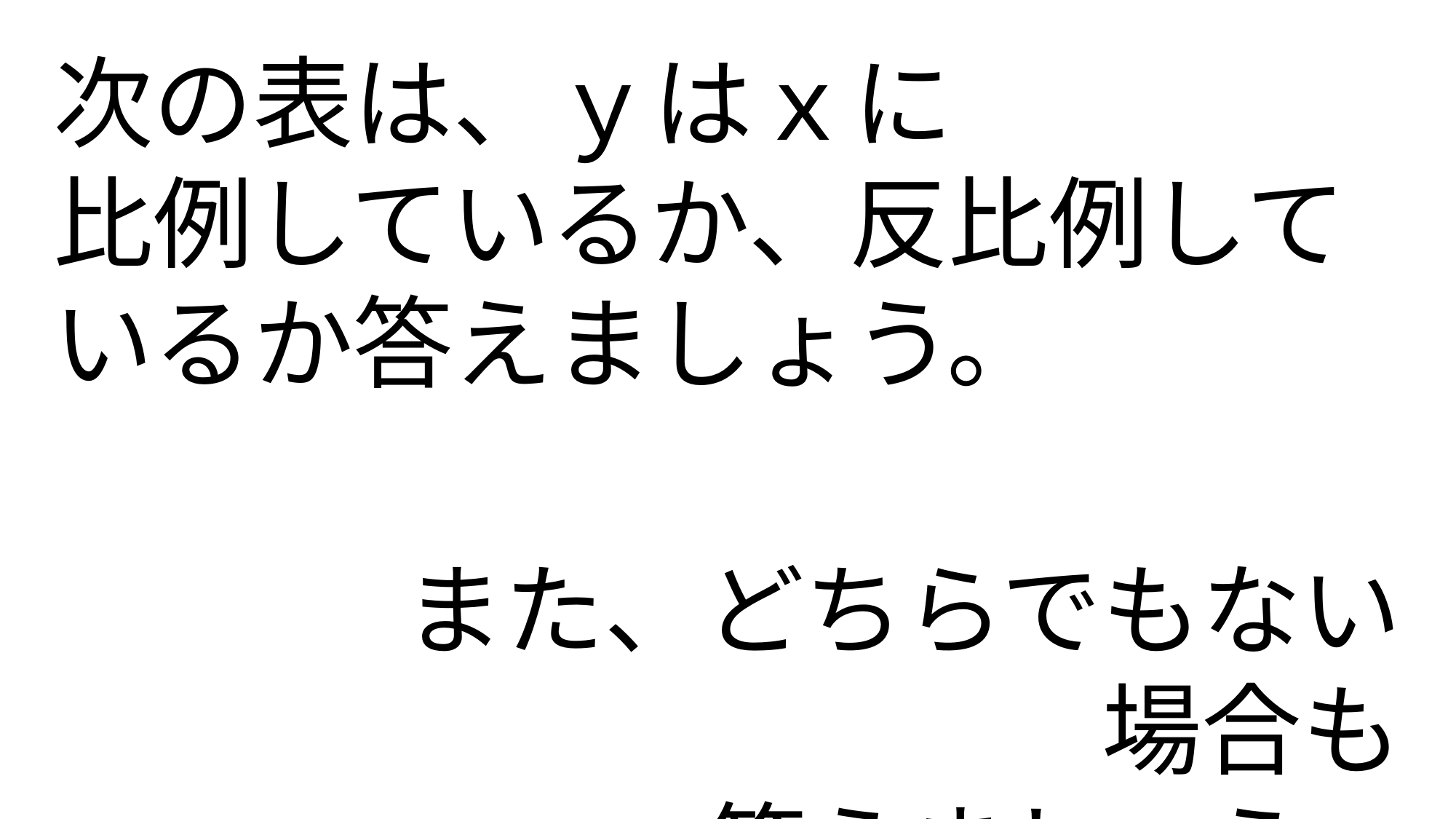

次の表は、ｙはｘに
比例しているか、反比例しているか答えましょう。
また、どちらでもない場合も
答えましょう。